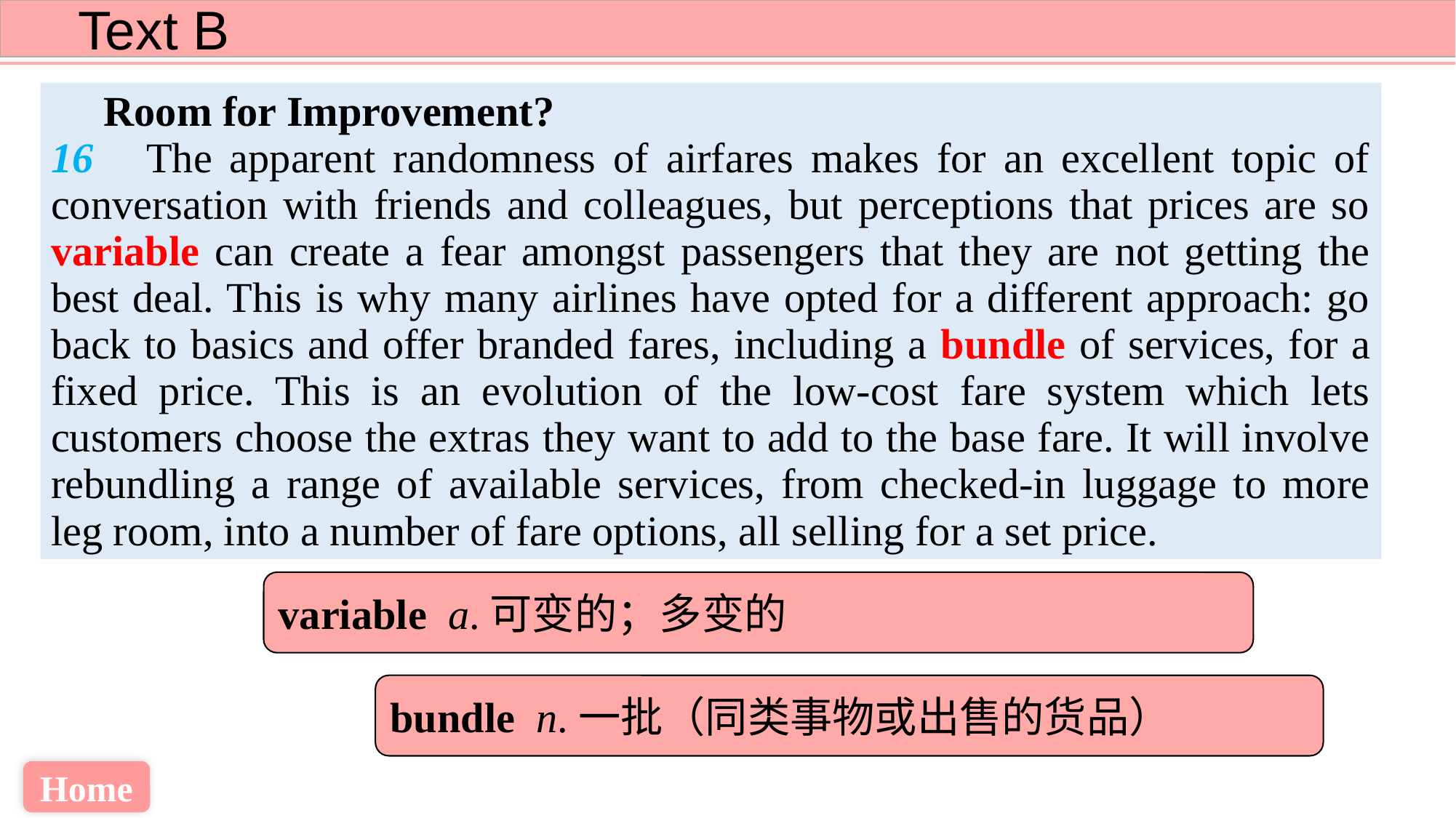

Room for Improvement?
16   The apparent randomness of airfares makes for an excellent topic of conversation with friends and colleagues, but perceptions that prices are so variable can create a fear amongst passengers that they are not getting the best deal. This is why many airlines have opted for a different approach: go back to basics and offer branded fares, including a bundle of services, for a fixed price. This is an evolution of the low-cost fare system which lets customers choose the extras they want to add to the base fare. It will involve rebundling a range of available services, from checked-in luggage to more leg room, into a number of fare options, all selling for a set price.

variable  a.可变的；多变的
bundle  n.一批（同类事物或出售的货品）